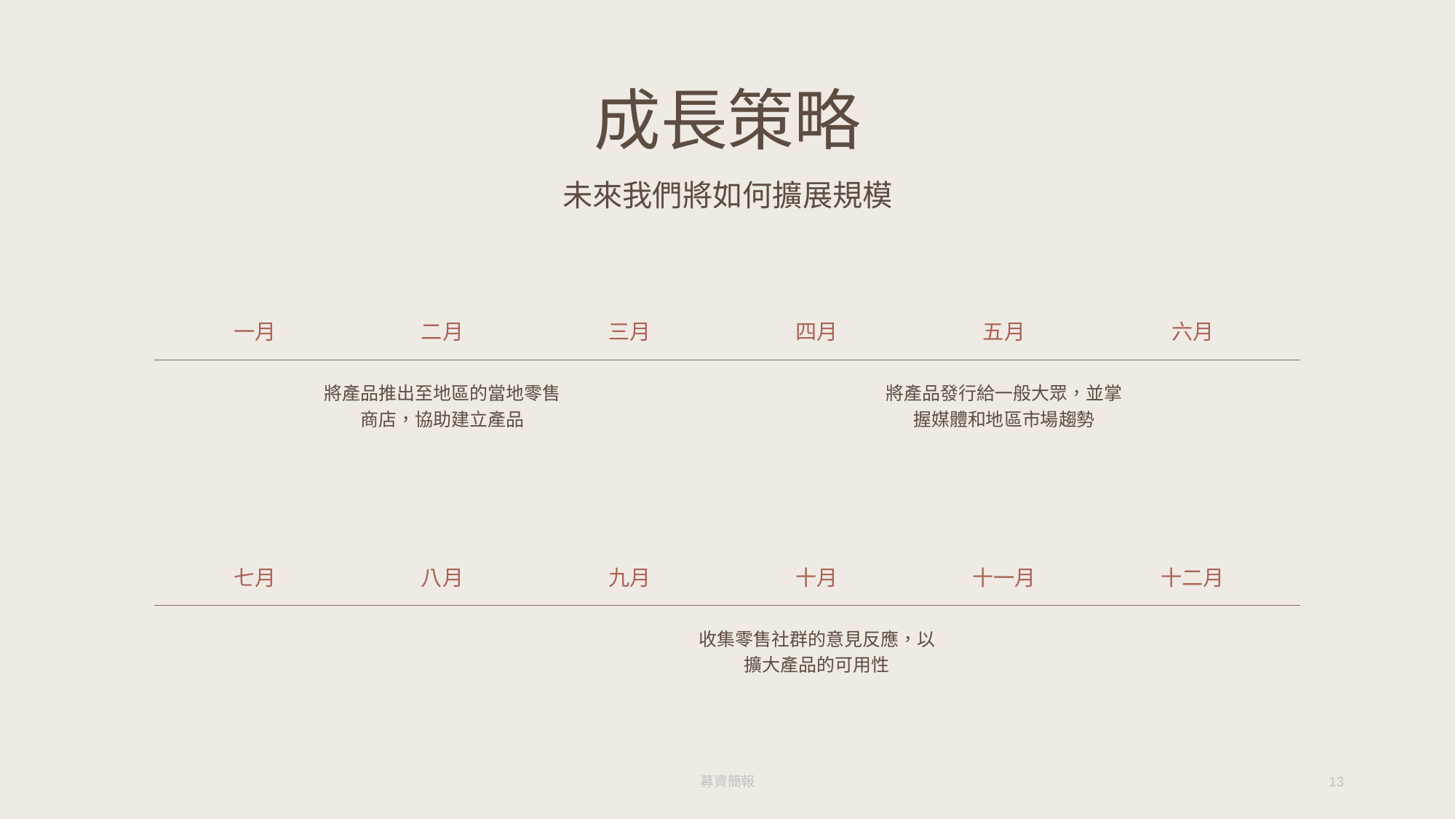

# 成長策略
未來我們將如何擴展規模
一月
二月
三月
四月
五月
六月
將產品推出至地區的當地零售商店，協助建立產品
將產品發行給一般大眾，並掌握媒體和地區市場趨勢
七月
八月
九月
十月
十一月
十二月
收集零售社群的意見反應，以擴大產品的可用性
募資簡報
13